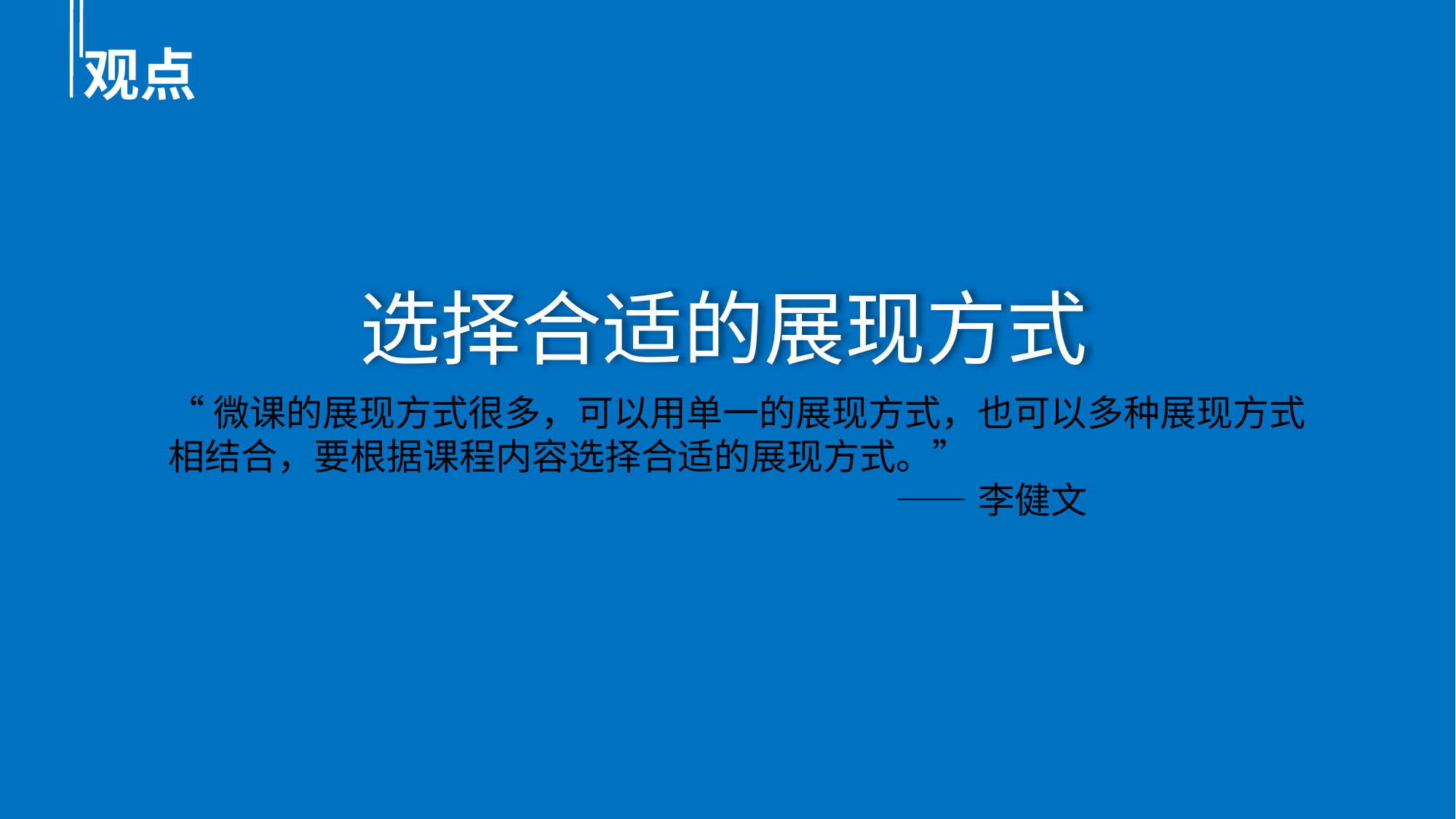

# 观点
选择合适的展现方式
“微课的展现方式很多，可以用单一的展现方式，也可以多种展现方式相结合，要根据课程内容选择合适的展现方式。”
                                                              ——李健文